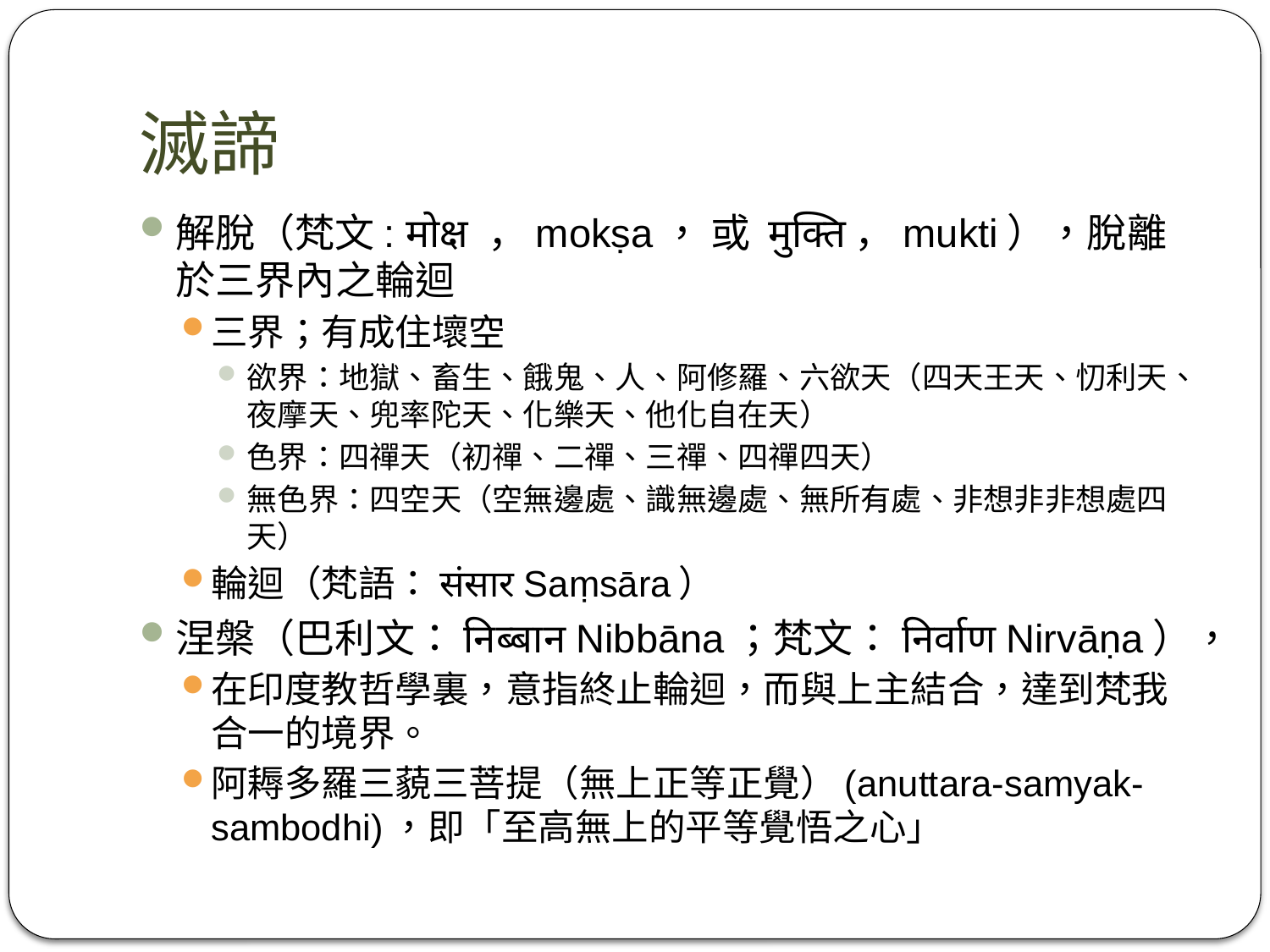

# 滅諦
解脫（梵文: मोक्ष ，mokṣa， 或 मुक्ति，mukti），脫離於三界內之輪迴
三界；有成住壞空
欲界：地獄、畜生、餓鬼、人、阿修羅、六欲天（四天王天、忉利天、夜摩天、兜率陀天、化樂天、他化自在天）
色界：四禪天（初禪、二禪、三禪、四禪四天）
無色界：四空天（空無邊處、識無邊處、無所有處、非想非非想處四天）
輪迴（梵語：संसार Saṃsāra）
涅槃（巴利文：निब्बान Nibbāna；梵文：निर्वाण Nirvāṇa），
在印度教哲學裏，意指終止輪迴，而與上主結合，達到梵我合一的境界。
阿耨多羅三藐三菩提（無上正等正覺）(anuttara-samyak-sambodhi)，即「至高無上的平等覺悟之心」